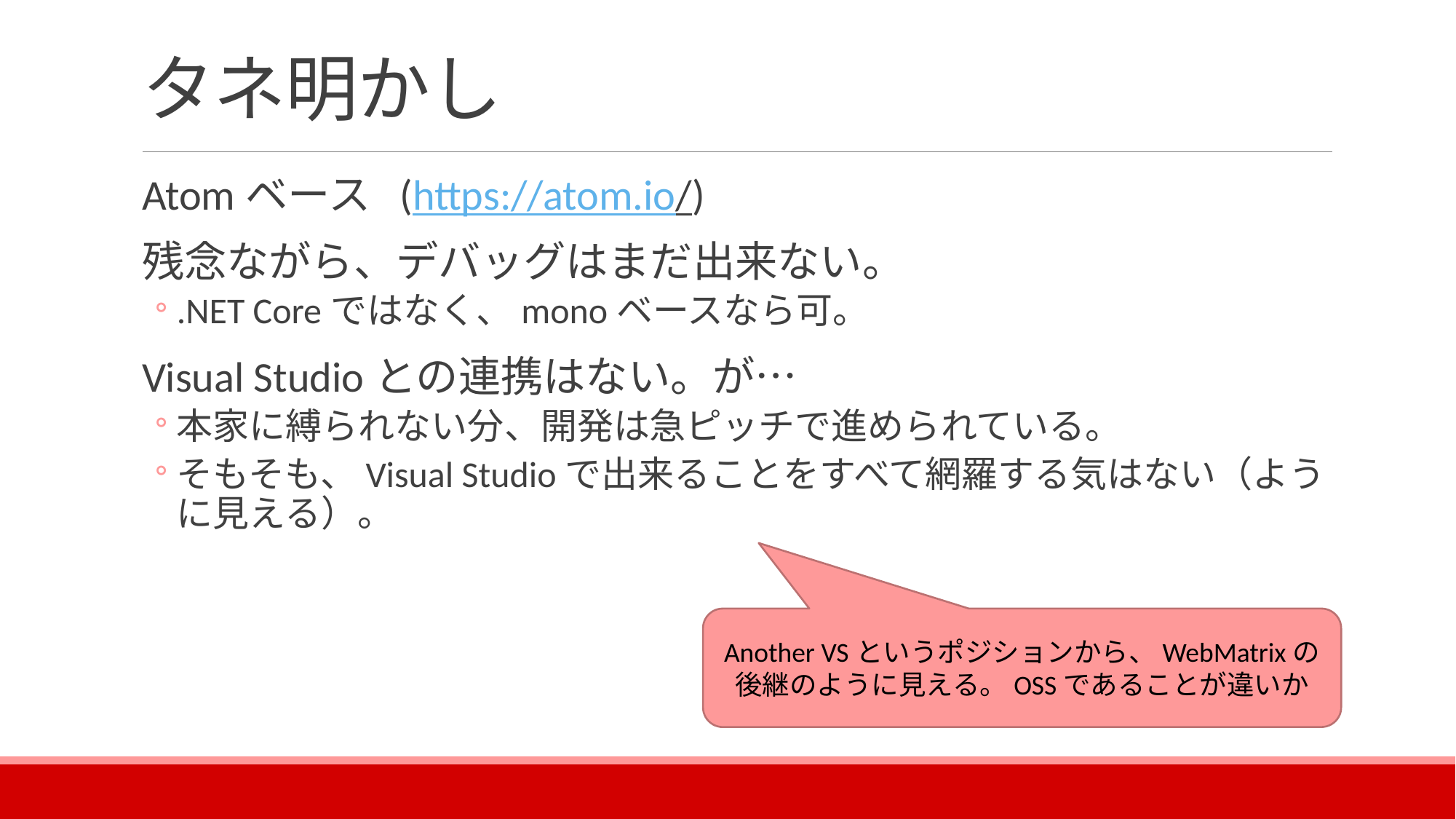

# タネ明かし
Atomベース  (https://atom.io/)
残念ながら、デバッグはまだ出来ない。
.NET Coreではなく、monoベースなら可。
Visual Studioとの連携はない。が…
本家に縛られない分、開発は急ピッチで進められている。
そもそも、Visual Studioで出来ることをすべて網羅する気はない（ように見える）。

Another VSというポジションから、WebMatrixの
後継のように見える。OSSであることが違いか